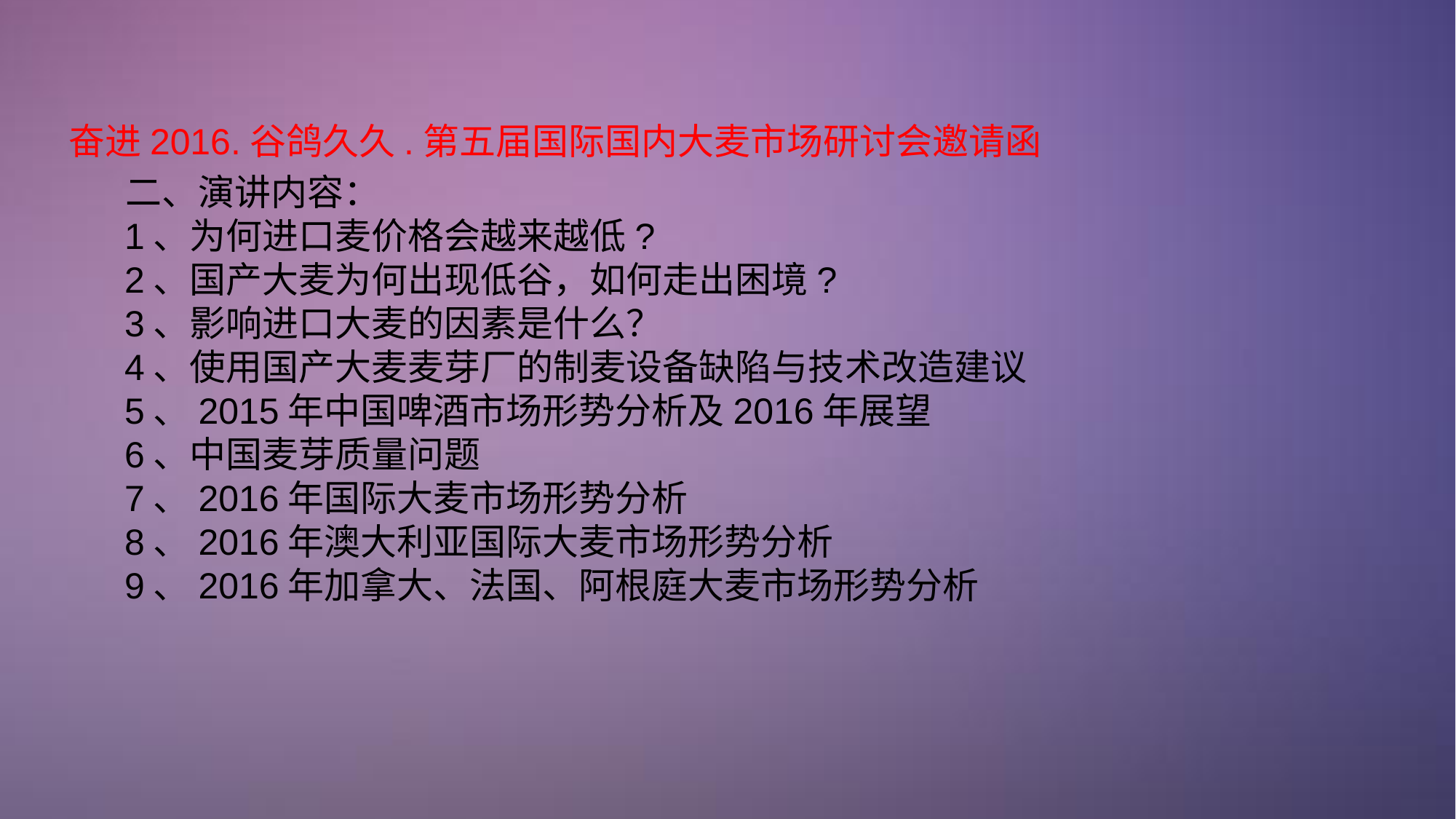

# 奋进2016.谷鸽久久.第五届国际国内大麦市场研讨会邀请函
    二、演讲内容：
    1、为何进口麦价格会越来越低?
    2、国产大麦为何出现低谷，如何走出困境?
    3、影响进口大麦的因素是什么？
    4、使用国产大麦麦芽厂的制麦设备缺陷与技术改造建议
    5、2015年中国啤酒市场形势分析及2016年展望
    6、中国麦芽质量问题
    7、2016年国际大麦市场形势分析
    8、2016年澳大利亚国际大麦市场形势分析
    9、2016年加拿大、法国、阿根庭大麦市场形势分析